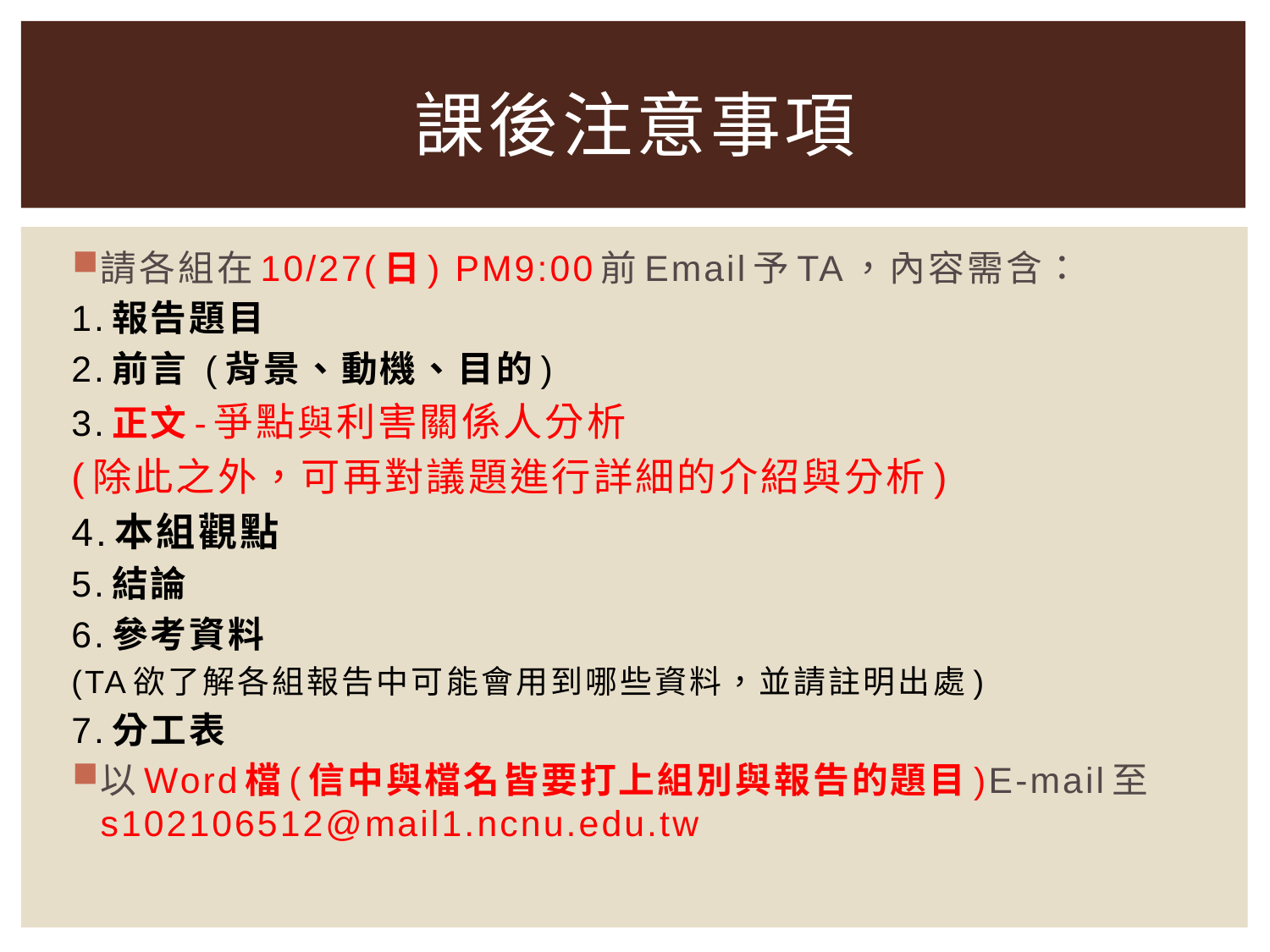

# 課後注意事項
請各組在10/27(日) PM9:00前Email予TA，內容需含：
1.報告題目
2.前言 (背景、動機、目的)
3.正文-爭點與利害關係人分析
(除此之外，可再對議題進行詳細的介紹與分析)
4.本組觀點
5.結論
6.參考資料
(TA欲了解各組報告中可能會用到哪些資料，並請註明出處)
7.分工表
以Word檔(信中與檔名皆要打上組別與報告的題目)E-mail至s102106512@mail1.ncnu.edu.tw